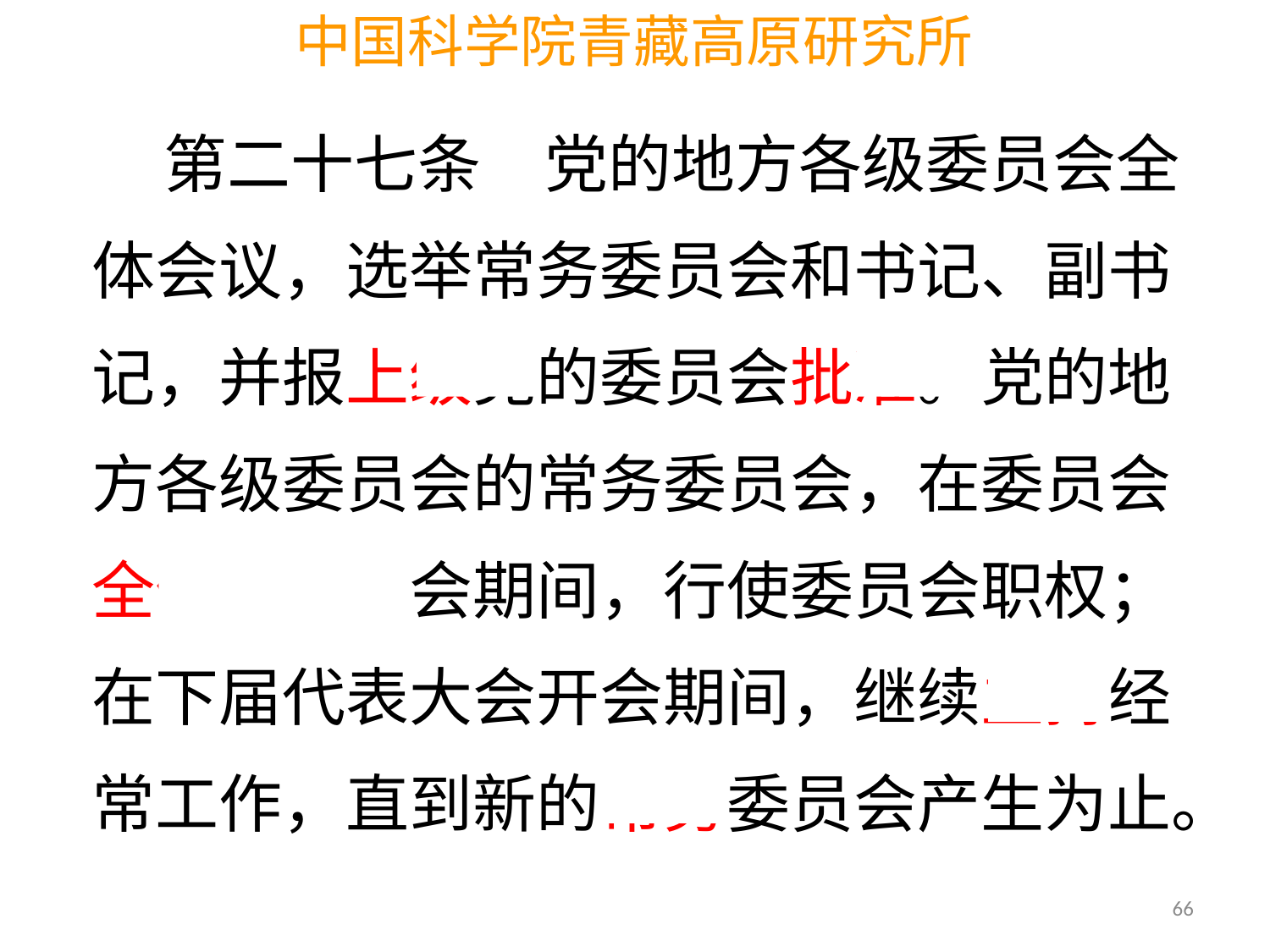

# 第二十七条　党的地方各级委员会全体会议，选举常务委员会和书记、副书记，并报上级党的委员会批准。党的地方各级委员会的常务委员会，在委员会全体会议闭会期间，行使委员会职权；在下届代表大会开会期间，继续主持经常工作，直到新的常务委员会产生为止。

66